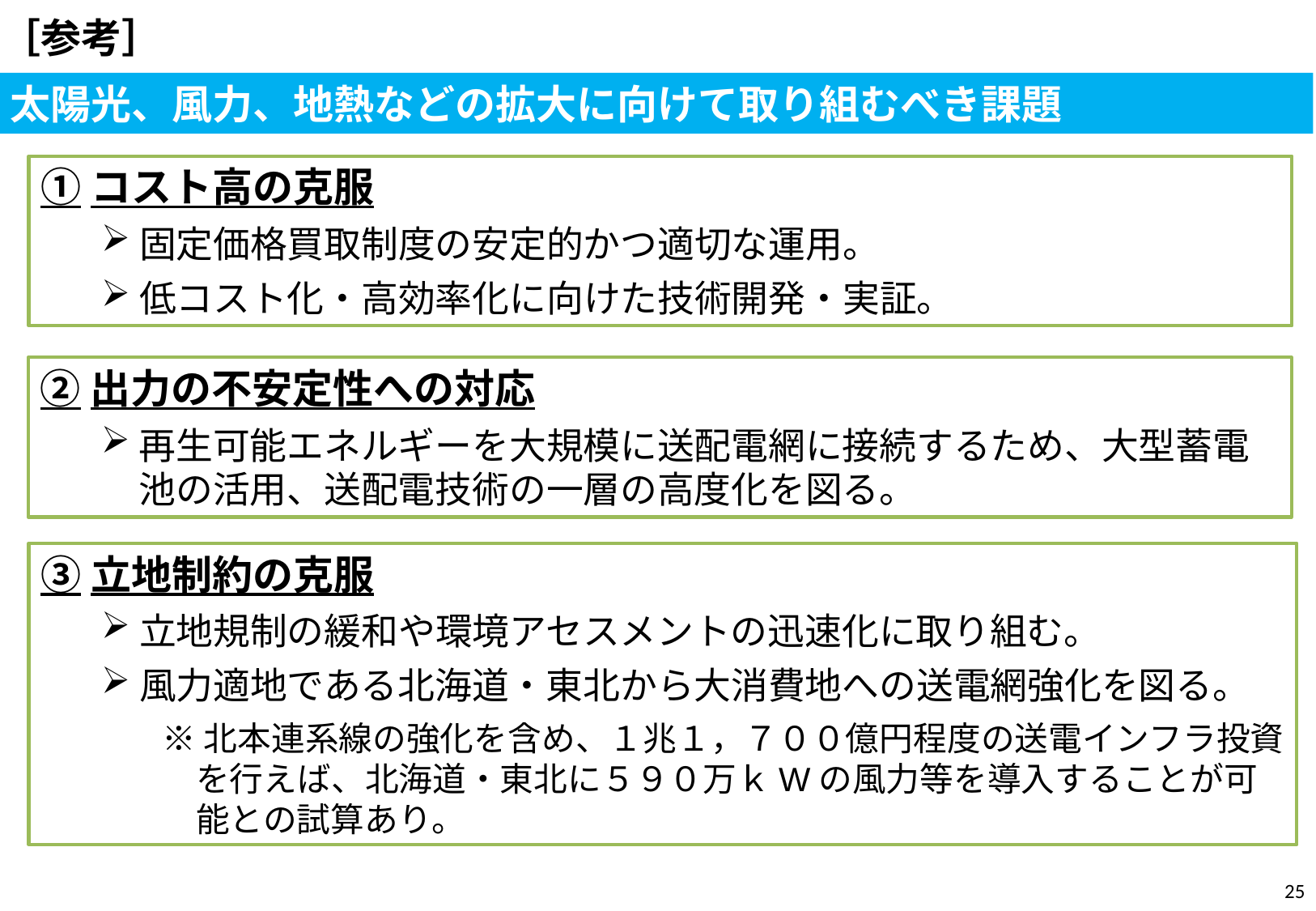

［参考］
太陽光、風力、地熱などの拡大に向けて取り組むべき課題
①コスト高の克服
固定価格買取制度の安定的かつ適切な運用。
低コスト化・高効率化に向けた技術開発・実証。
②出力の不安定性への対応
再生可能エネルギーを大規模に送配電網に接続するため、大型蓄電池の活用、送配電技術の一層の高度化を図る。
③立地制約の克服
立地規制の緩和や環境アセスメントの迅速化に取り組む。
風力適地である北海道・東北から大消費地への送電網強化を図る。
※北本連系線の強化を含め、１兆１，７００億円程度の送電インフラ投資を行えば、北海道・東北に５９０万ｋWの風力等を導入することが可能との試算あり。
25